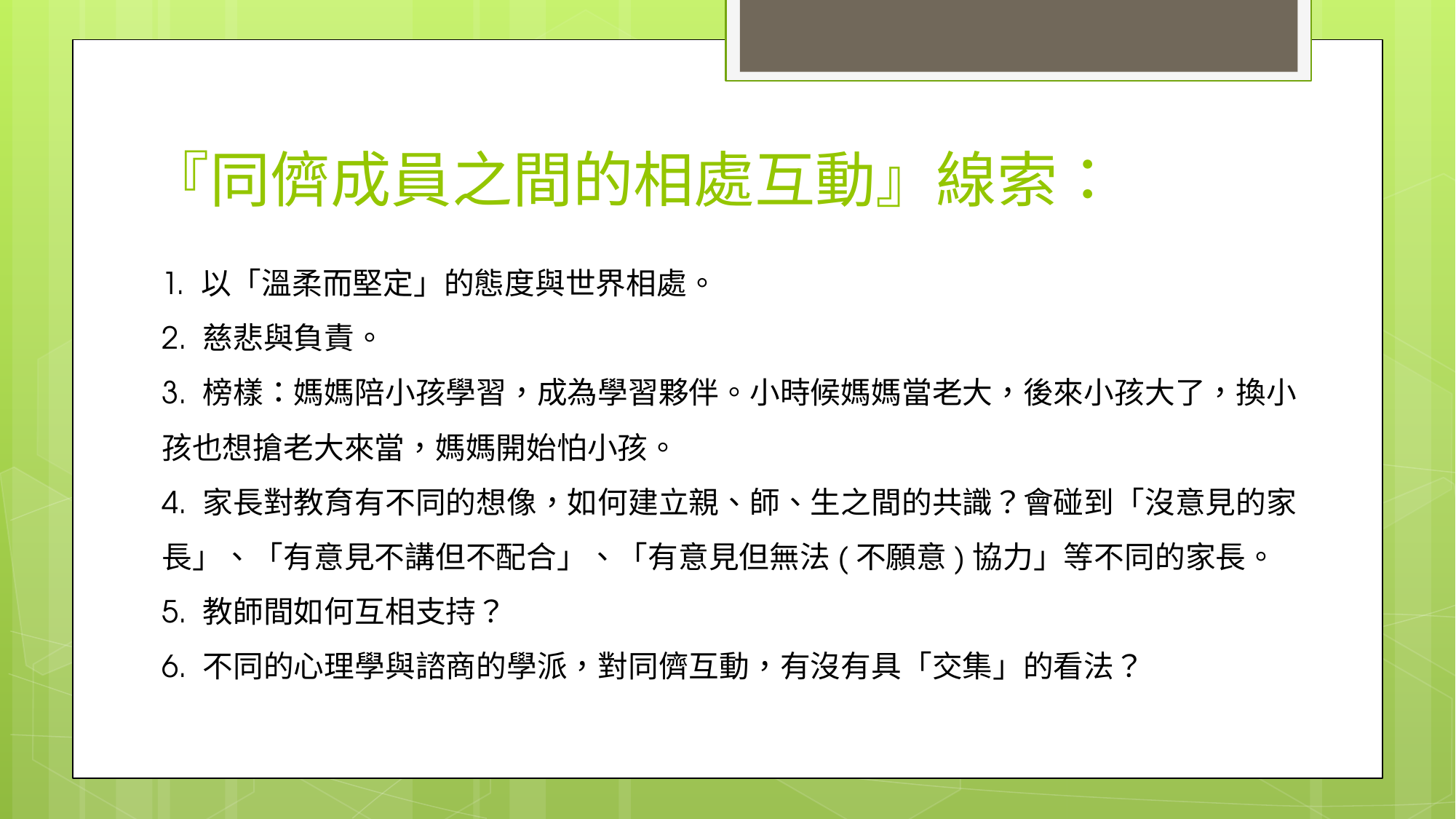

# 『同儕成員之間的相處互動』線索：
1. 以「溫柔而堅定」的態度與世界相處。
2. 慈悲與負責。
3. 榜樣：媽媽陪小孩學習，成為學習夥伴。小時候媽媽當老大，後來小孩大了，換小孩也想搶老大來當，媽媽開始怕小孩。
4. 家長對教育有不同的想像，如何建立親、師、生之間的共識？會碰到「沒意見的家長」、「有意見不講但不配合」、「有意見但無法(不願意)協力」等不同的家長。
5. 教師間如何互相支持？
6. 不同的心理學與諮商的學派，對同儕互動，有沒有具「交集」的看法？